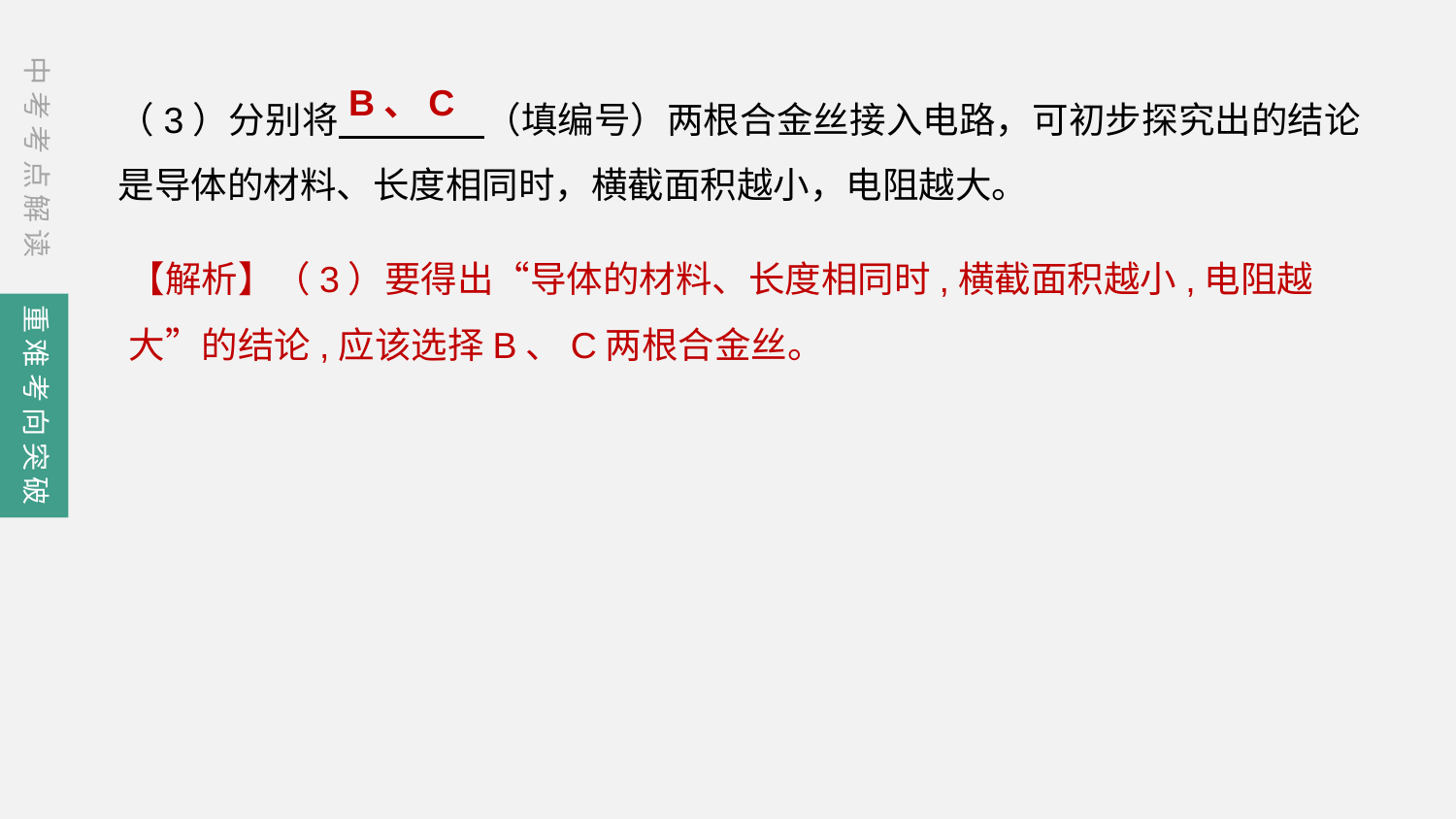

中考考点解读
（3）分别将　　　　（填编号）两根合金丝接入电路，可初步探究出的结论是导体的材料、长度相同时，横截面积越小，电阻越大。
B、C
【解析】（3）要得出“导体的材料、长度相同时,横截面积越小,电阻越大”的结论,应该选择B、C两根合金丝。
重难考向突破